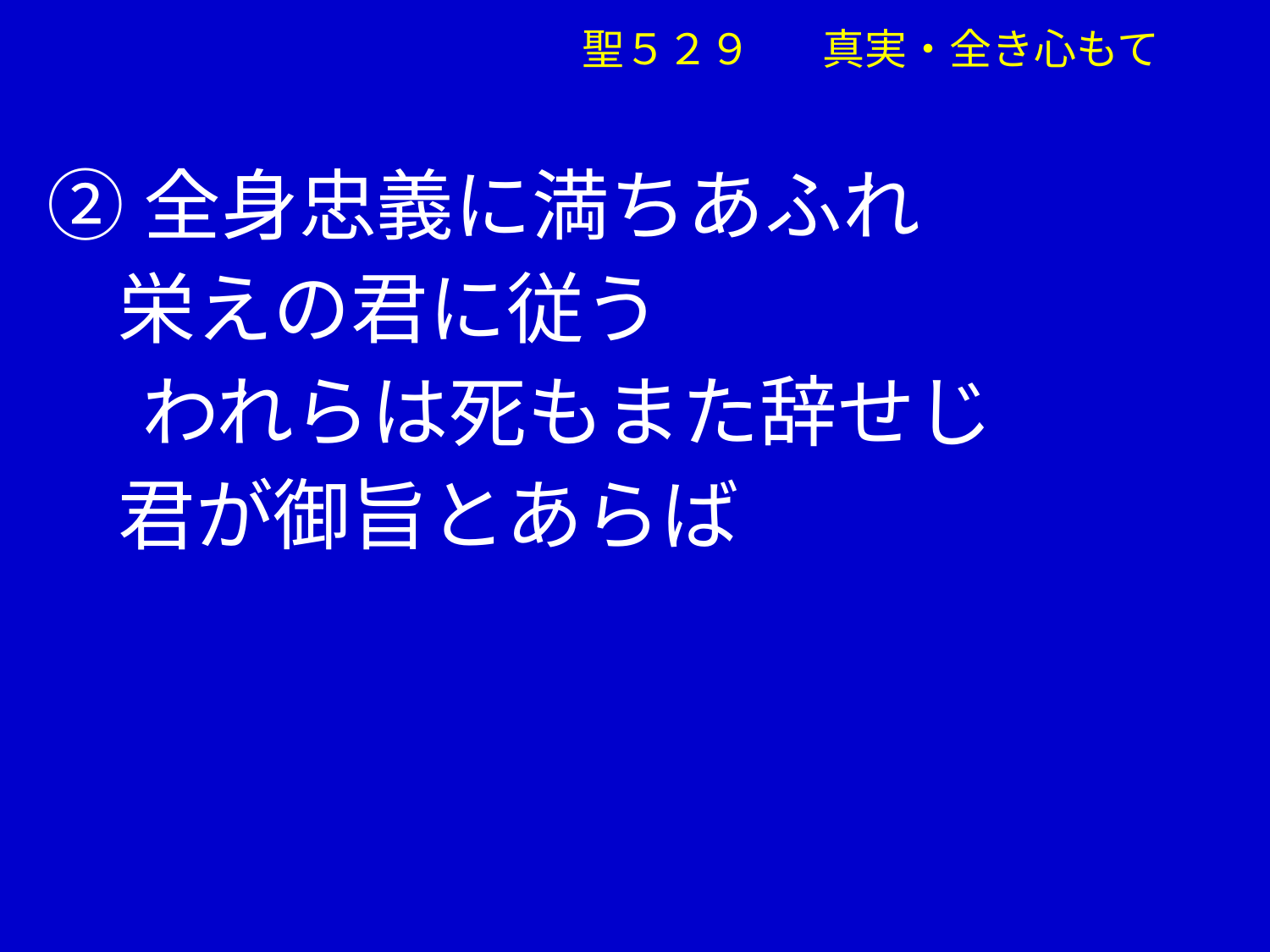

聖５２９   　真実・全き心もて
②全身忠義に満ちあふれ
   栄えの君に従う
　 われらは死もまた辞せじ
   君が御旨とあらば